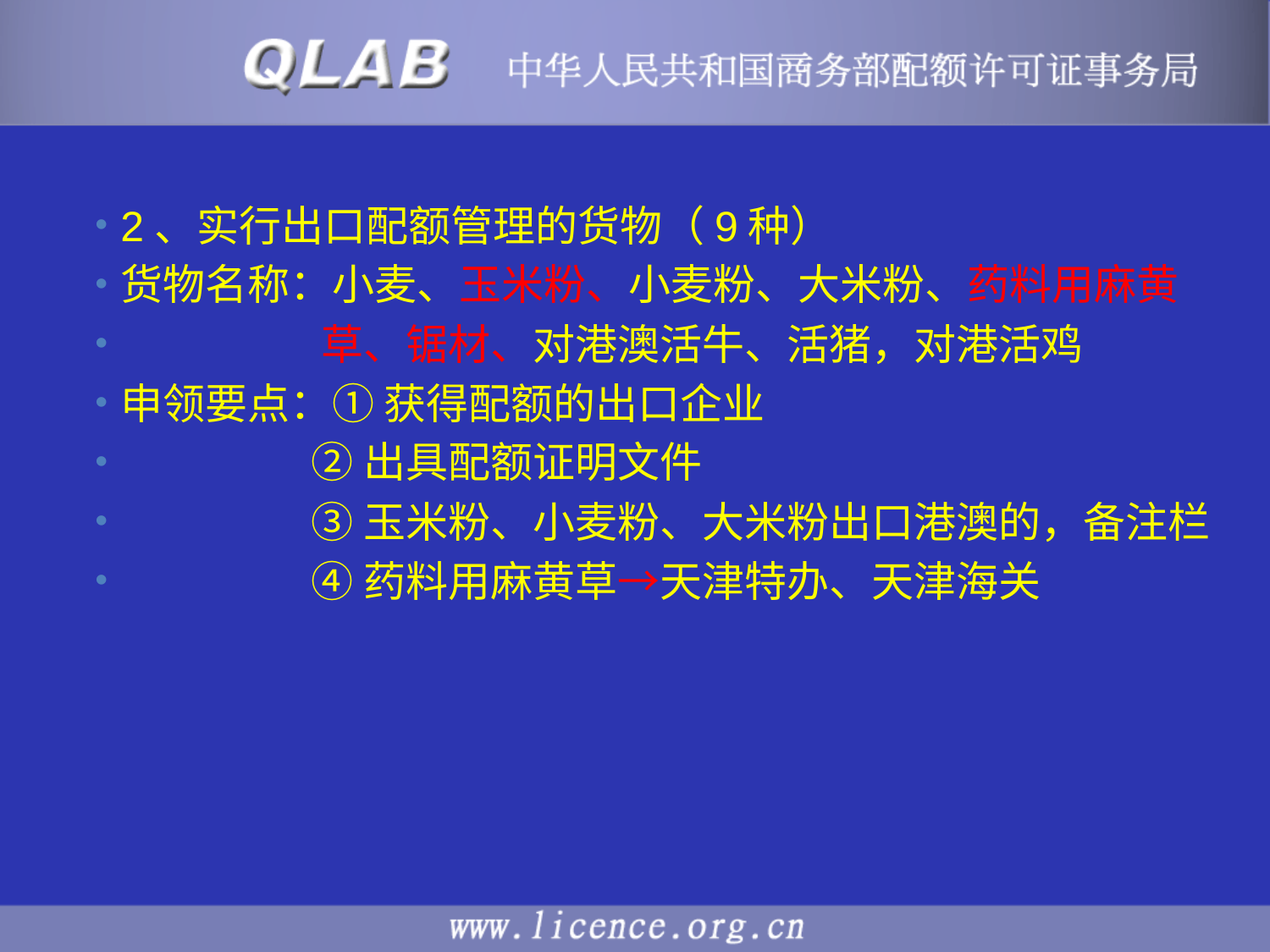

#
2、实行出口配额管理的货物（9种）
货物名称：小麦、玉米粉、小麦粉、大米粉、药料用麻黄
                    草、锯材、对港澳活牛、活猪，对港活鸡
申领要点：① 获得配额的出口企业
                    ②出具配额证明文件
                    ③玉米粉、小麦粉、大米粉出口港澳的，备注栏
                    ④药料用麻黄草→天津特办、天津海关